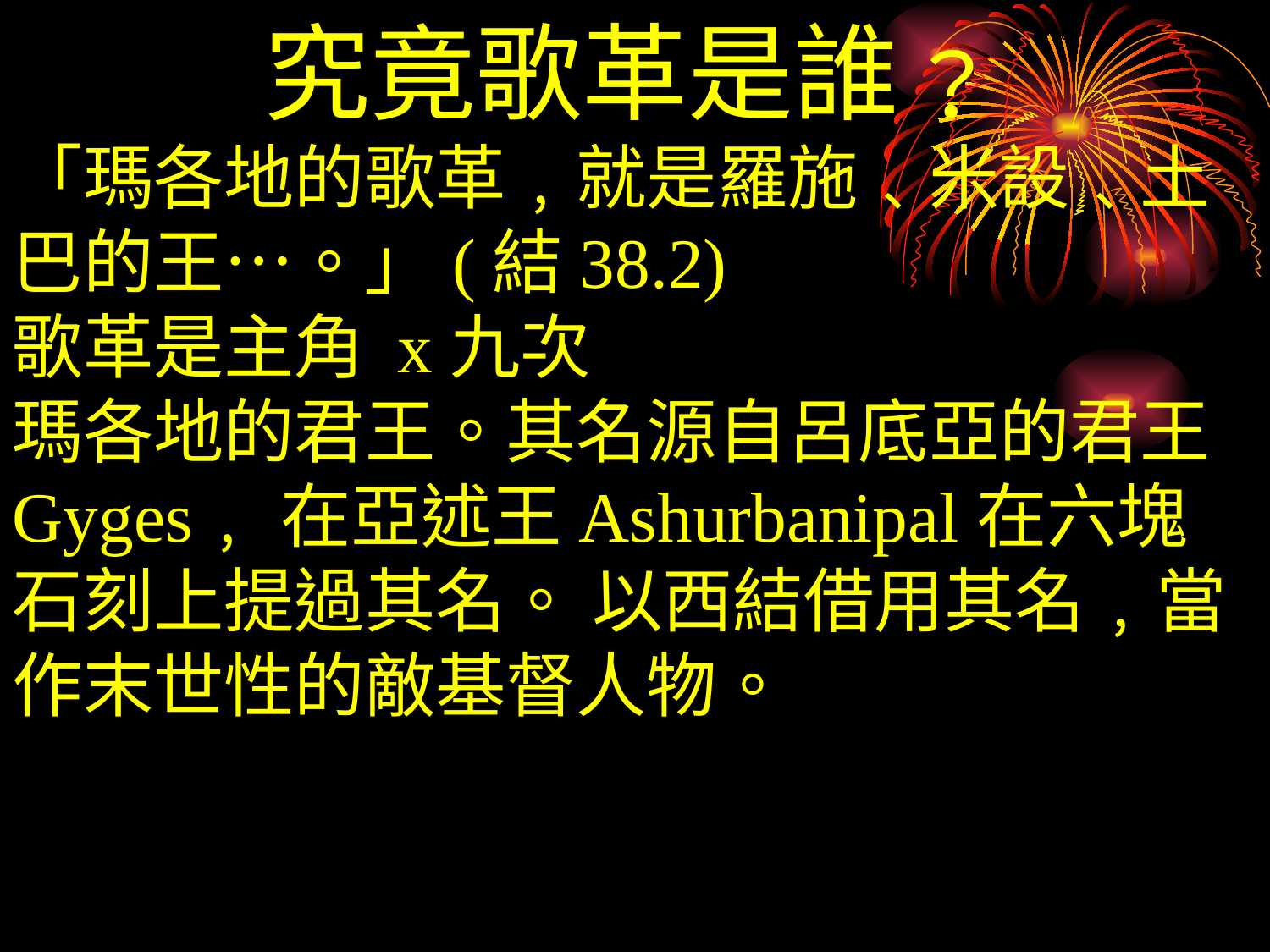

究竟歌革是誰﹖
「瑪各地的歌革﹐就是羅施﹑米設﹑土巴的王…。」(結38.2)
歌革是主角 x九次
瑪各地的君王。其名源自呂底亞的君王Gyges﹐在亞述王Ashurbanipal在六塊石刻上提過其名。 以西結借用其名﹐當作末世性的敵基督人物。